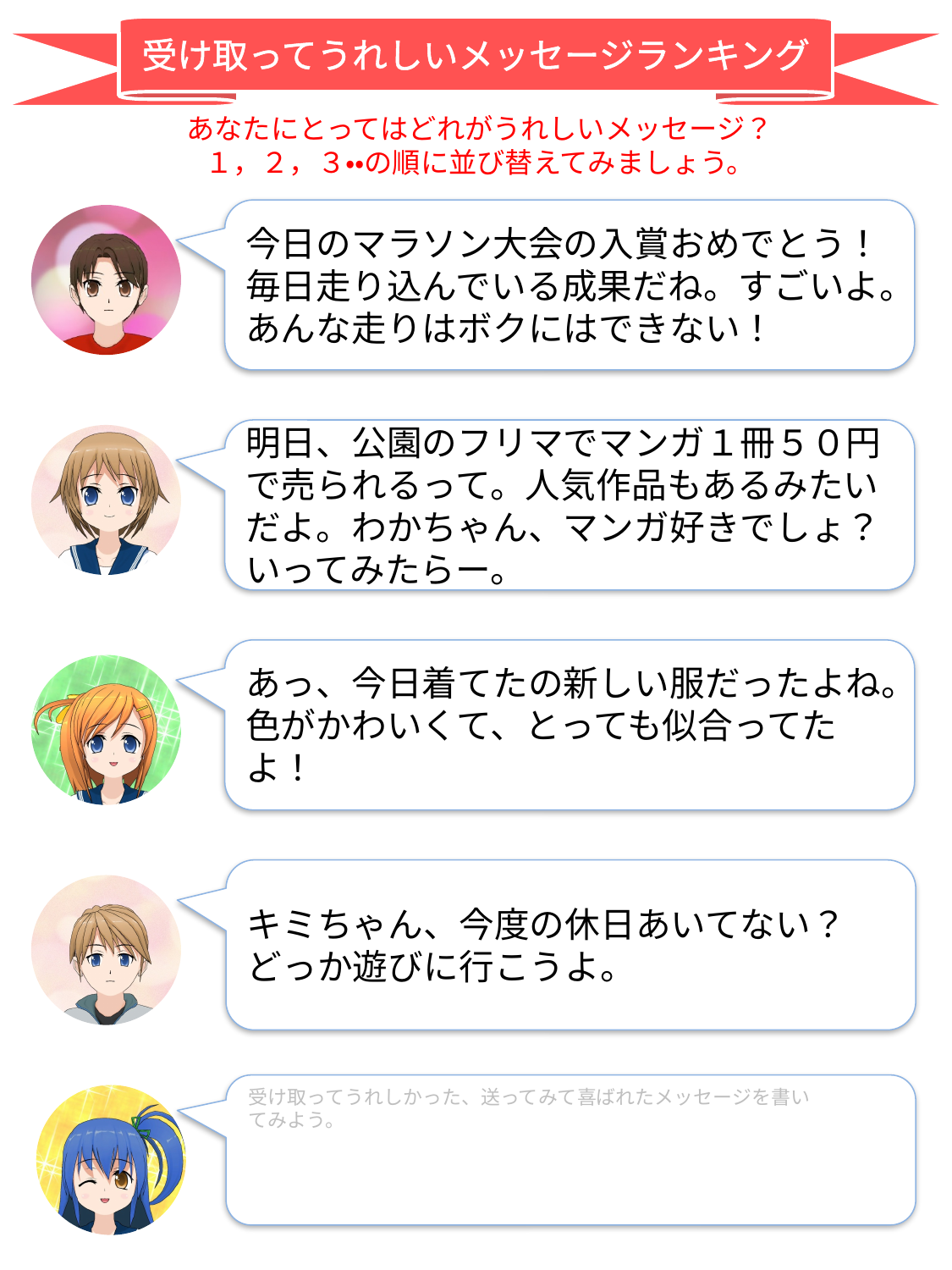

受け取ってうれしいメッセージランキング
あなたにとってはどれがうれしいメッセージ？
１，２，３・・の順に並び替えてみましょう。
今日のマラソン大会の入賞おめでとう！毎日走り込んでいる成果だね。すごいよ。あんな走りはボクにはできない！

明日、公園のフリマでマンガ１冊５０円で売られるって。人気作品もあるみたいだよ。わかちゃん、マンガ好きでしょ？いってみたらー。

あっ、今日着てたの新しい服だったよね。色がかわいくて、とっても似合ってたよ！

キミちゃん、今度の休日あいてない？どっか遊びに行こうよ。

受け取ってうれしかった、送ってみて喜ばれたメッセージを書いてみよう。